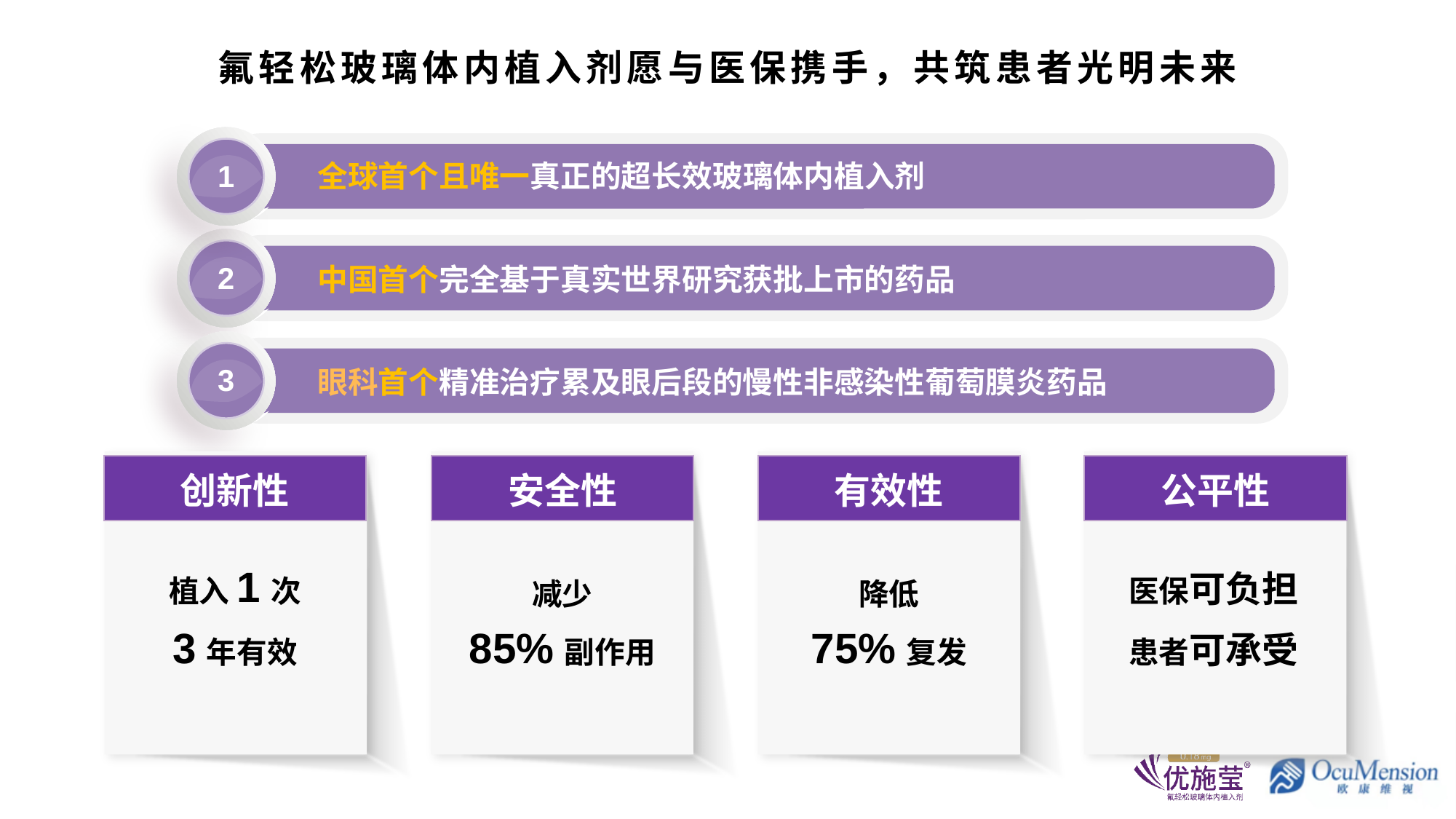

# 氟轻松玻璃体内植入剂愿与医保携手，共筑患者光明未来

1

全球首个且唯一真正的超长效玻璃体内植入剂

2

中国首个完全基于真实世界研究获批上市的药品

3

眼科首个精准治疗累及眼后段的慢性非感染性葡萄膜炎药品

| 创新性 |
| --- |
| 安全性 |
| --- |
| 有效性 |
| --- |
| 公平性 |
| --- |
植入1次
3年有效
减少
85%副作用
降低
75%复发
医保可负担
患者可承受